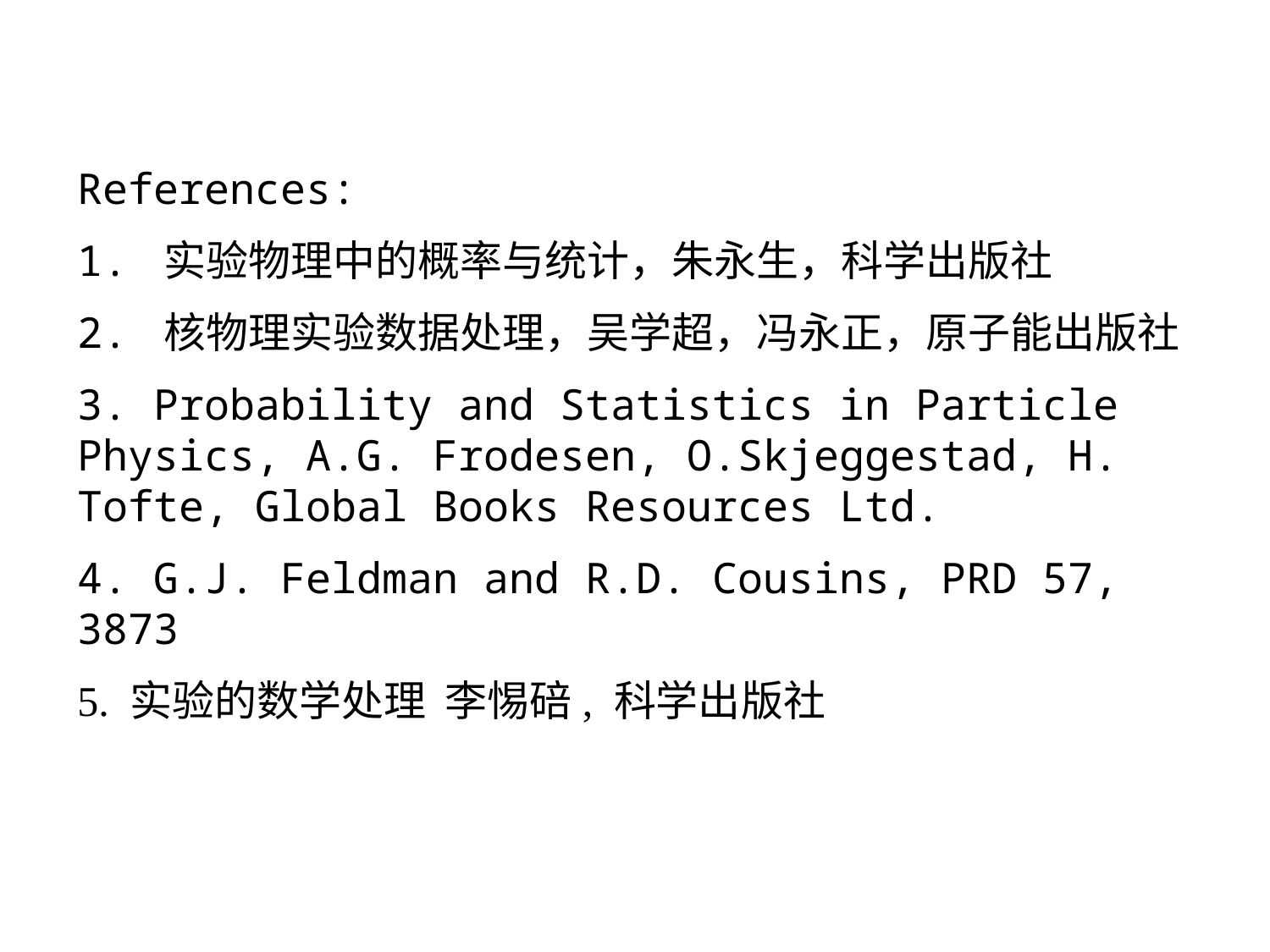

References:
1. 实验物理中的概率与统计，朱永生，科学出版社
2. 核物理实验数据处理，吴学超，冯永正，原子能出版社
3. Probability and Statistics in Particle Physics, A.G. Frodesen, O.Skjeggestad, H. Tofte, Global Books Resources Ltd.
4. G.J. Feldman and R.D. Cousins, PRD 57, 3873
5. 实验的数学处理  李惕碚, 科学出版社

69